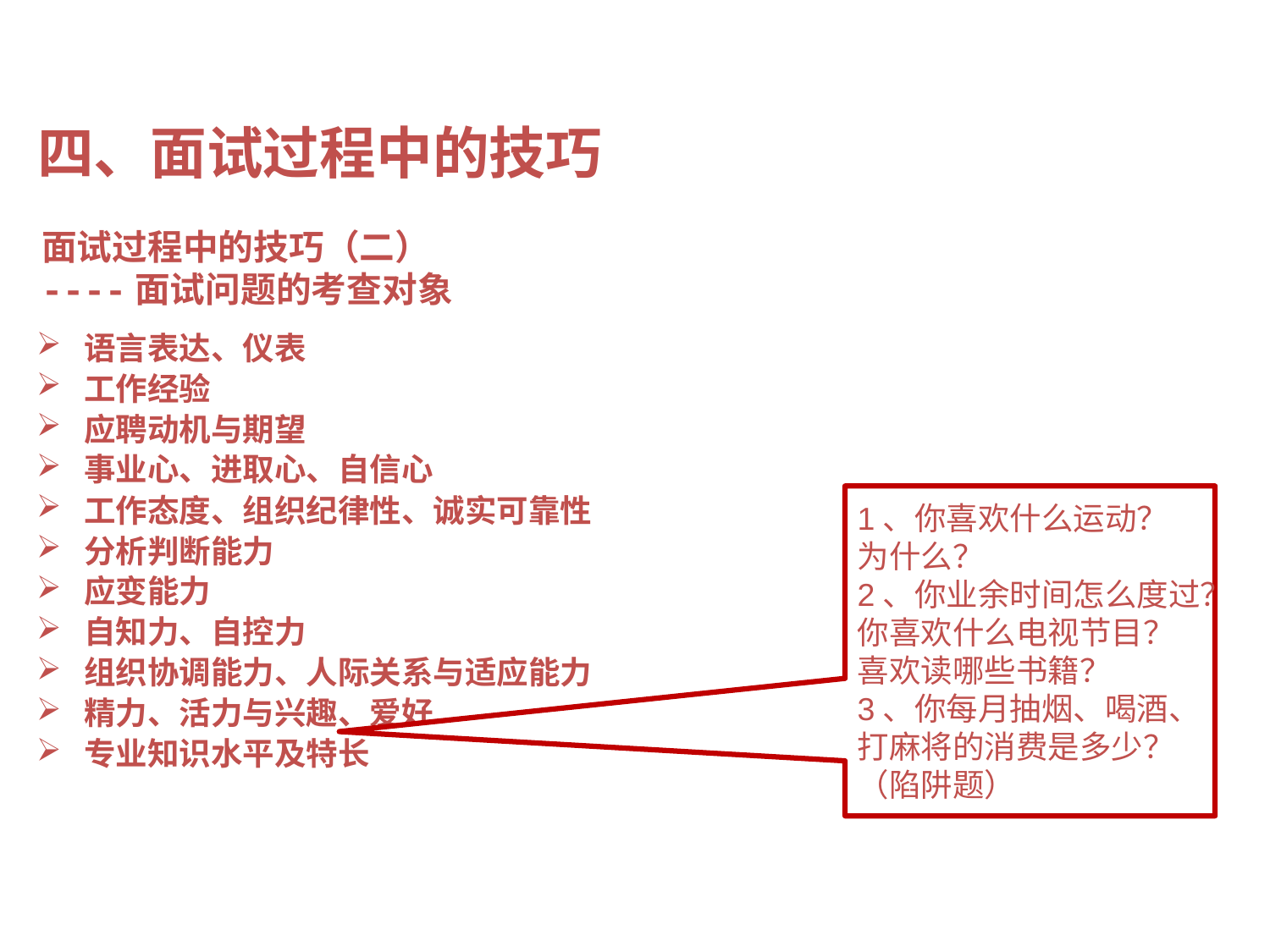

#
四、面试过程中的技巧
面试过程中的技巧（二）
----面试问题的考查对象
语言表达、仪表
工作经验
应聘动机与期望
事业心、进取心、自信心
工作态度、组织纪律性、诚实可靠性
分析判断能力
应变能力
自知力、自控力
组织协调能力、人际关系与适应能力
精力、活力与兴趣、爱好
专业知识水平及特长

1、你喜欢什么运动？ 为什么？
2、你业余时间怎么度过？你喜欢什么电视节目？喜欢读哪些书籍？
3、你每月抽烟、喝酒、打麻将的消费是多少？（陷阱题）